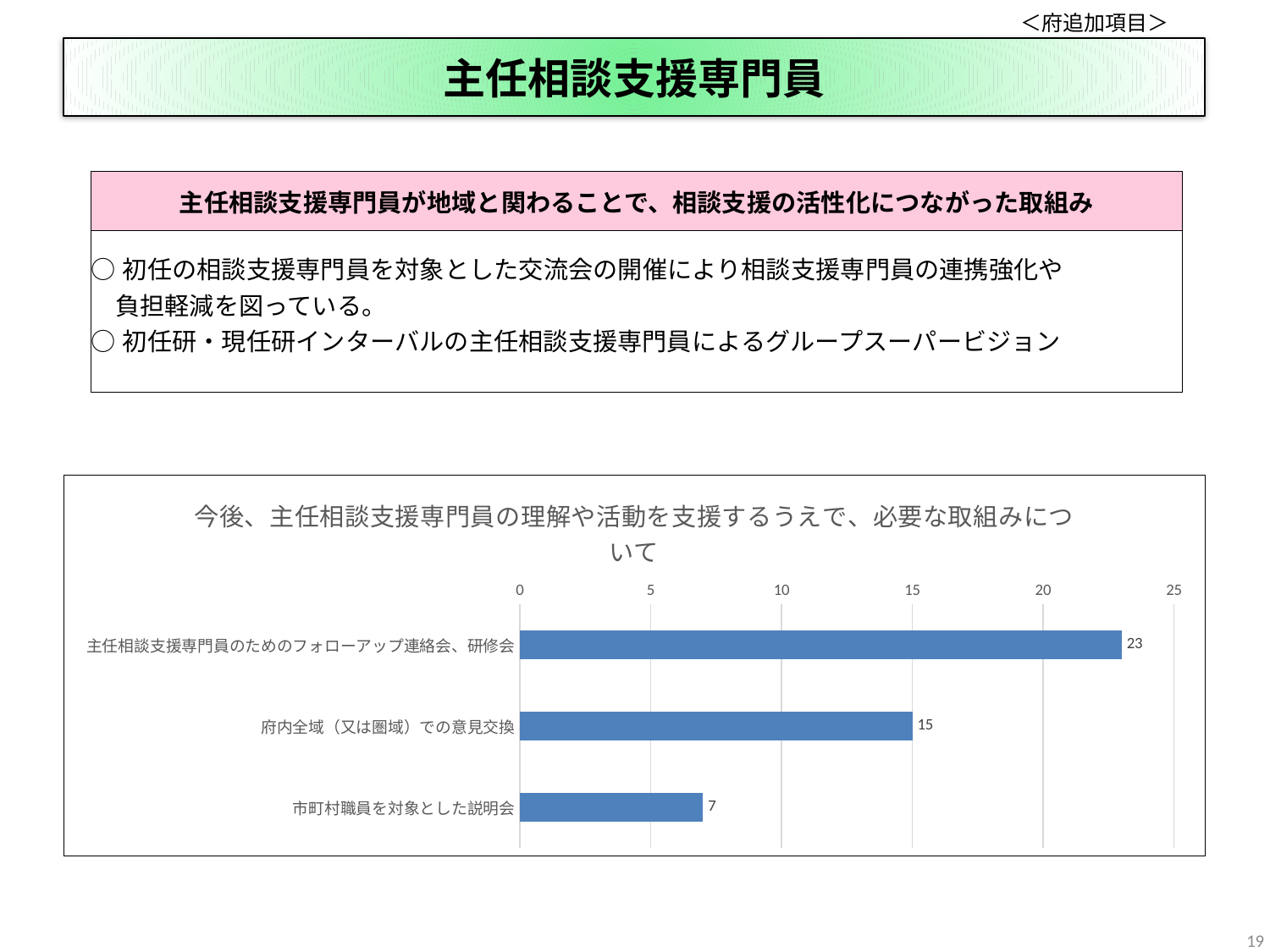

＜府追加項目＞
# 主任相談支援専門員
| 主任相談支援専門員が地域と関わることで、相談支援の活性化につながった取組み |
| --- |
| ○初任の相談支援専門員を対象とした交流会の開催により相談支援専門員の連携強化や 　負担軽減を図っている。 ○初任研・現任研インターバルの主任相談支援専門員によるグループスーパービジョン |

### Chart: 今後、主任相談支援専門員の理解や活動を支援するうえで、必要な取組みについて

| Category | 今後、主任相談支援専門員の理解や活動を支援するうえで、どのような取組が必要かご記入ください。 |
|---|---|
| 主任相談支援専門員のためのフォローアップ連絡会、研修会 | 23.0 |
| 府内全域（又は圏域）での意見交換 | 15.0 |
| 市町村職員を対象とした説明会 | 7.0 |
19